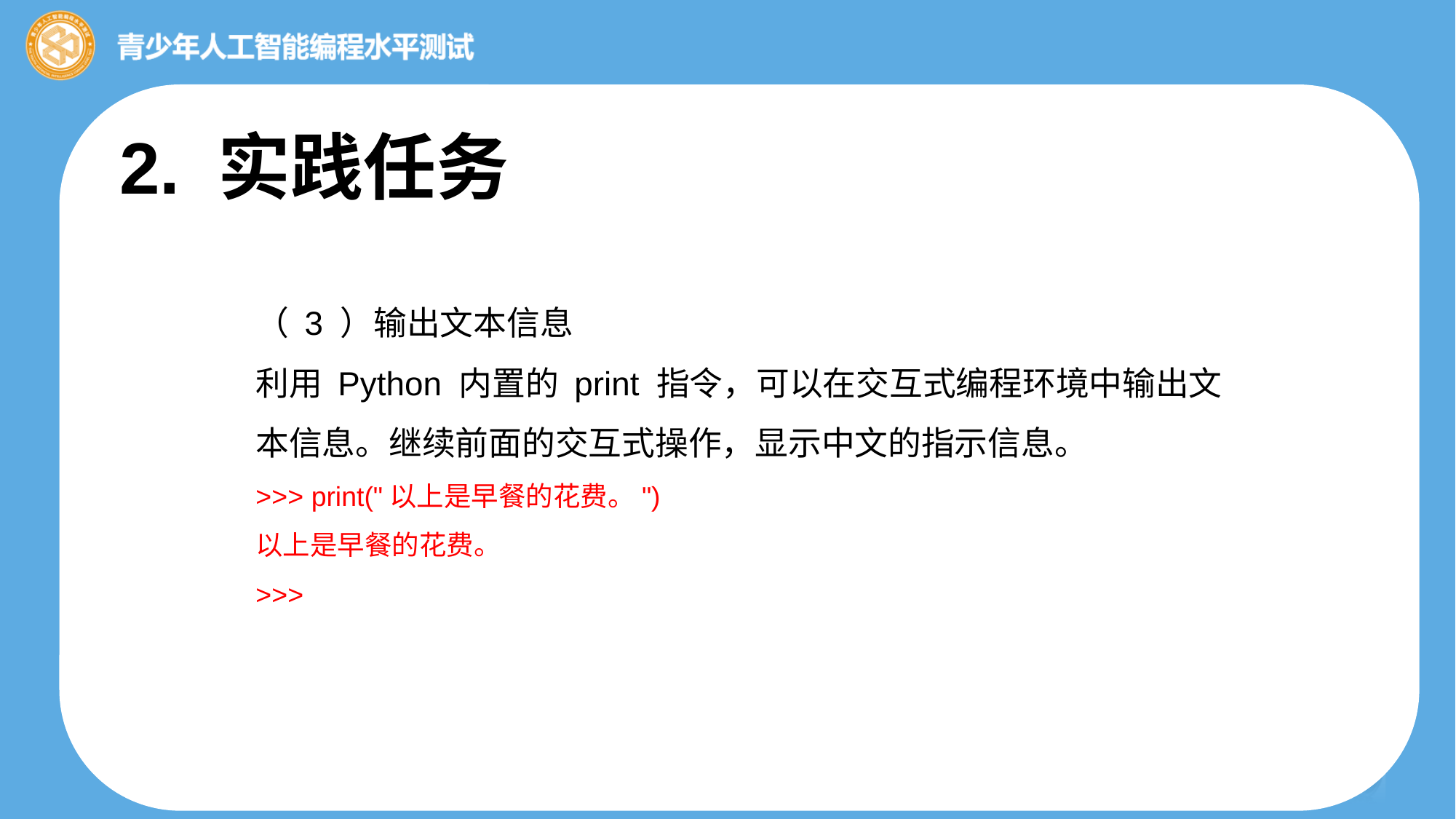

2. 实践任务
（ 3 ）输出文本信息
利用 Python 内置的 print 指令，可以在交互式编程环境中输出文本信息。继续前面的交互式操作，显示中文的指示信息。
>>> print("以上是早餐的花费。")
以上是早餐的花费。
>>>